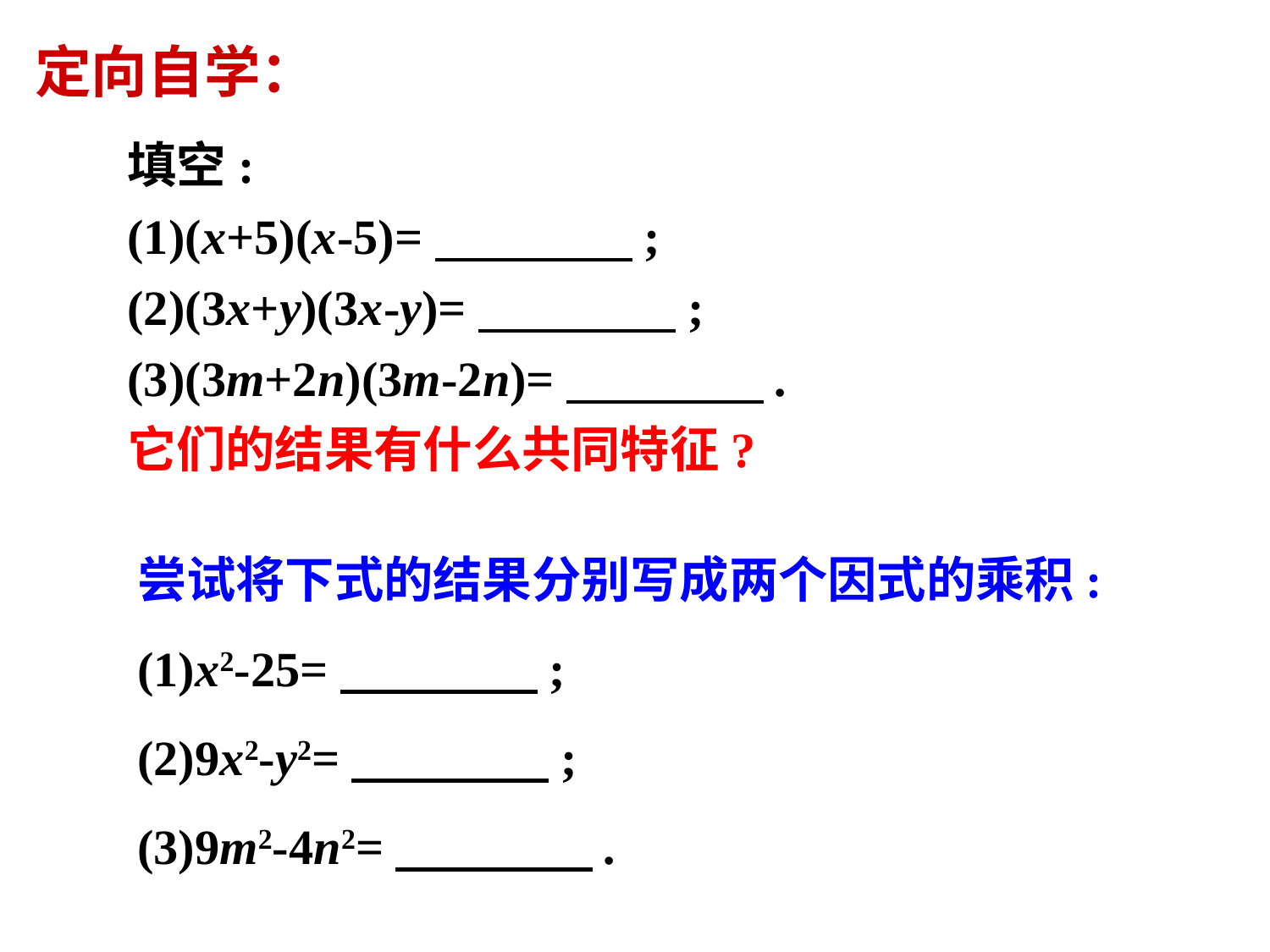

定向自学：
填空:
(1)(x+5)(x-5)=　　　　;
(2)(3x+y)(3x-y)=　　　　;
(3)(3m+2n)(3m-2n)=　　　　.
它们的结果有什么共同特征?
尝试将下式的结果分别写成两个因式的乘积:
(1)x2-25=　　　　;
(2)9x2-y2=　　　　;
(3)9m2-4n2=　　　　.